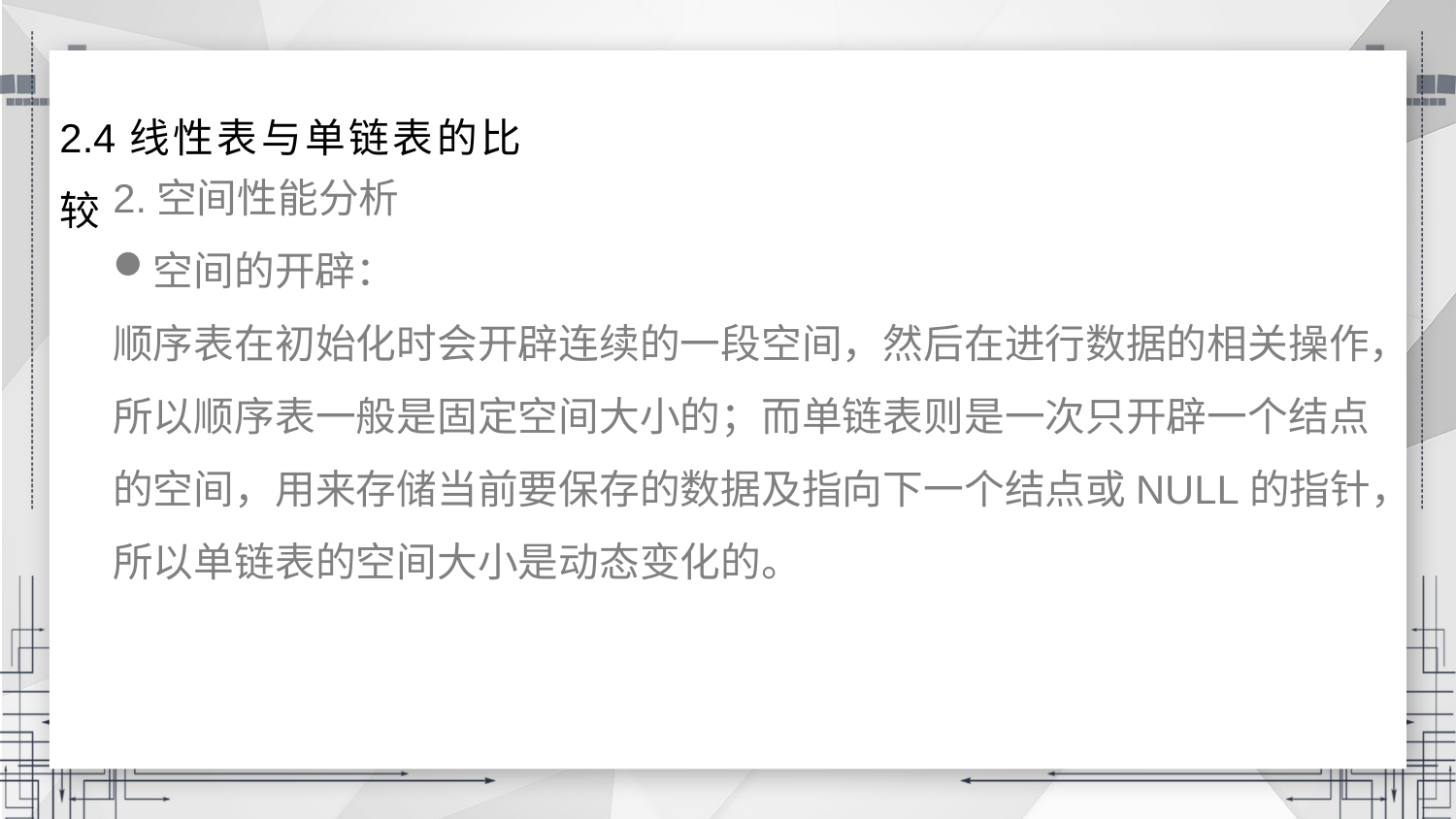

2.4线性表与单链表的比较
2.空间性能分析
空间的开辟：
顺序表在初始化时会开辟连续的一段空间，然后在进行数据的相关操作，所以顺序表一般是固定空间大小的；而单链表则是一次只开辟一个结点的空间，用来存储当前要保存的数据及指向下一个结点或NULL的指针，所以单链表的空间大小是动态变化的。